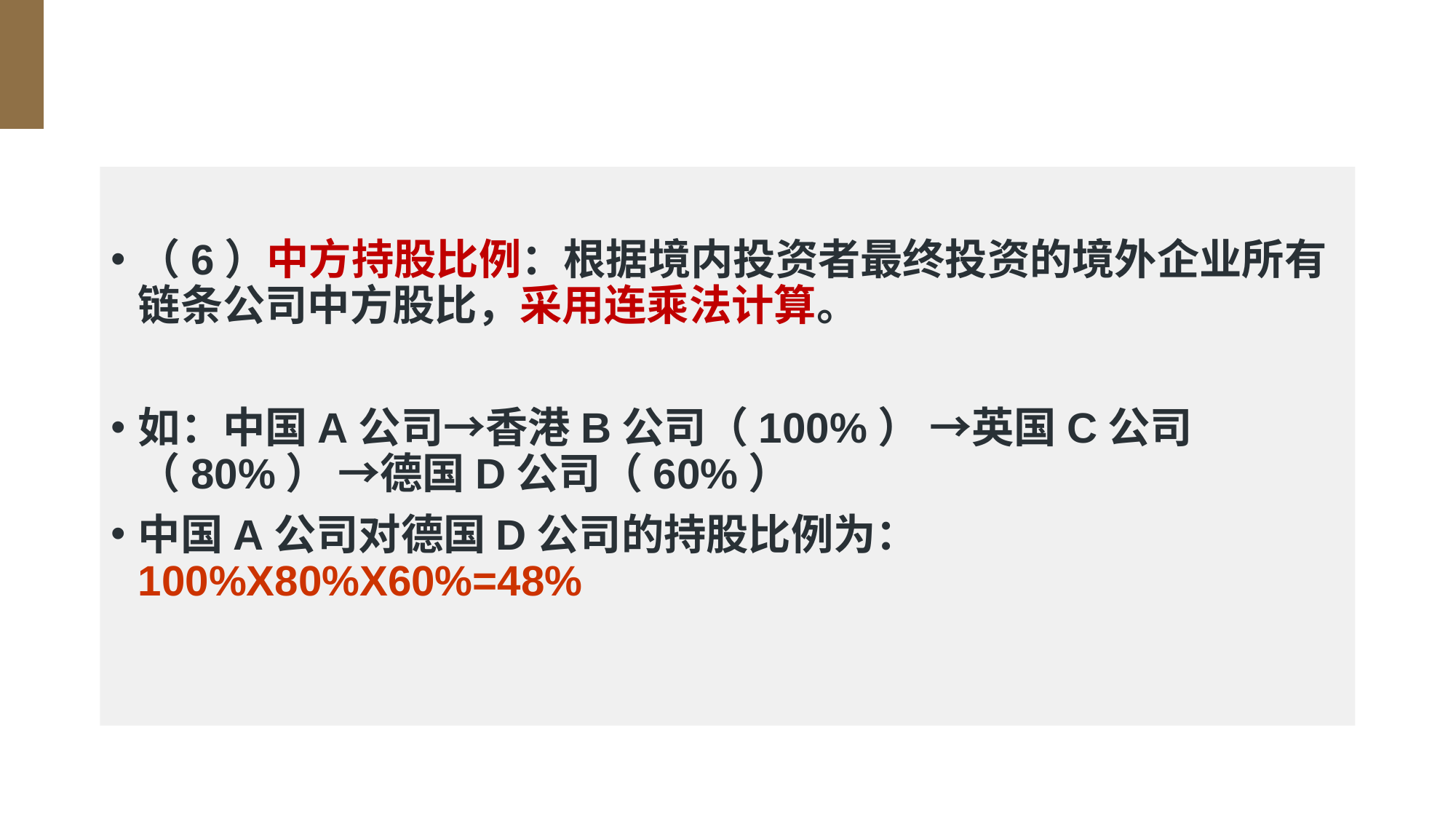

#

（6）中方持股比例：根据境内投资者最终投资的境外企业所有链条公司中方股比，采用连乘法计算。

如：中国A公司→香港B公司（100%） →英国C公司（80%） →德国D公司（60%）
中国A公司对德国D公司的持股比例为：100%X80%X60%=48%